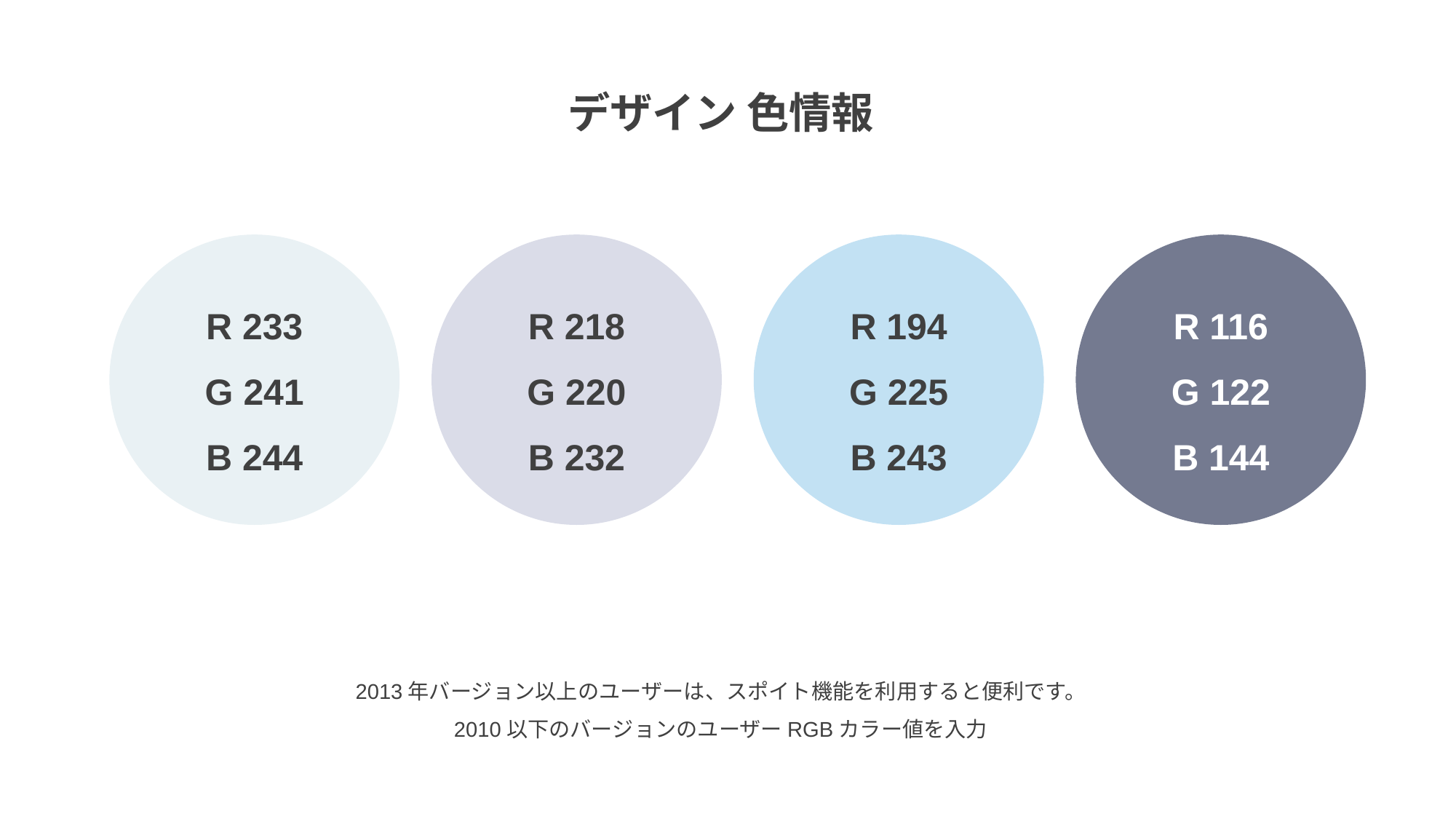

デザイン 色情報
R 116
G 122
B 144
R 233
G 241
B 244
R 218
G 220
B 232
R 194
G 225
B 243
2013年バージョン以上のユーザーは、スポイト機能を利用すると便利です。
2010以下のバージョンのユーザーRGBカラー値を入力